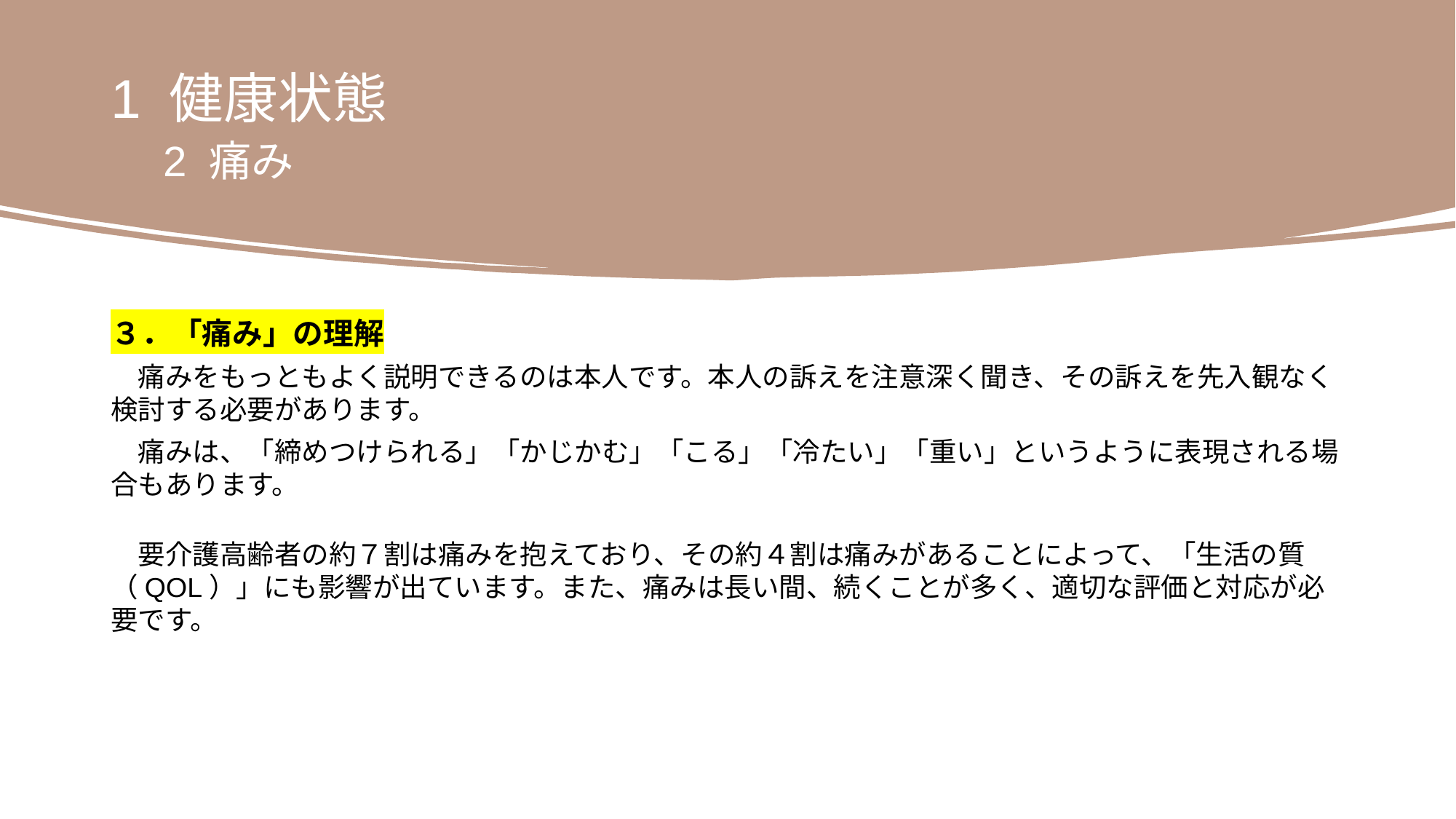

1 健康状態
　2 痛み

３．「痛み」の理解
　痛みをもっともよく説明できるのは本人です。本人の訴えを注意深く聞き、その訴えを先入観なく検討する必要があります。
　痛みは、「締めつけられる」「かじかむ」「こる」「冷たい」「重い」というように表現される場合もあります。

　要介護高齢者の約７割は痛みを抱えており、その約４割は痛みがあることによって、「生活の質（QOL）」にも影響が出ています。また、痛みは長い間、続くことが多く、適切な評価と対応が必要です。